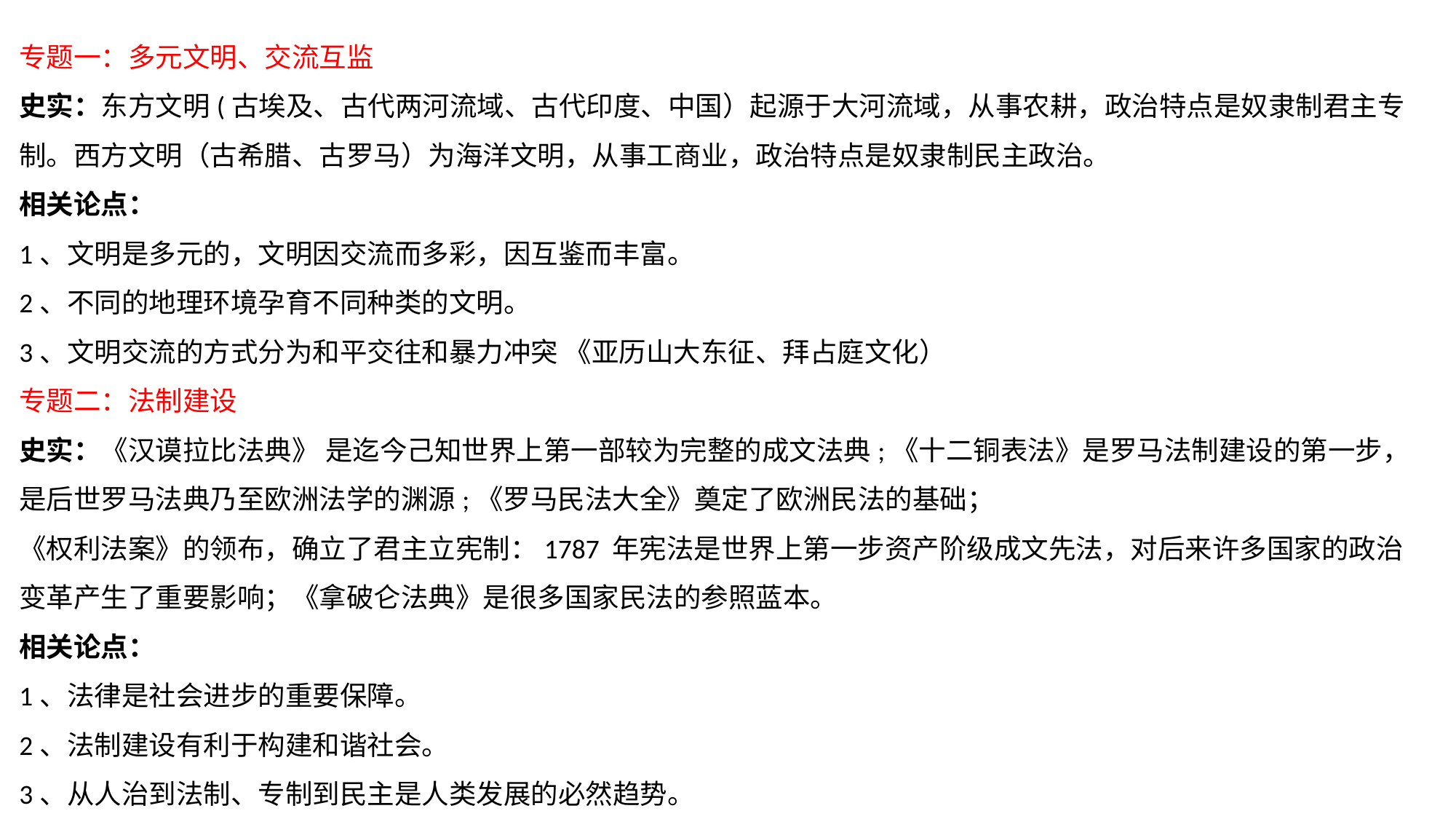

专题一：多元文明、交流互监
史实：东方文明(古埃及、古代两河流域、古代印度、中国）起源于大河流域，从事农耕，政治特点是奴隶制君主专制。西方文明（古希腊、古罗马）为海洋文明，从事工商业，政治特点是奴隶制民主政治。
相关论点：
1、文明是多元的，文明因交流而多彩，因互鉴而丰富。
2、不同的地理环境孕育不同种类的文明。
3、文明交流的方式分为和平交往和暴力冲突 《亚历山大东征、拜占庭文化）
专题二：法制建设
史实：《汉谟拉比法典》 是迄今己知世界上第一部较为完整的成文法典;《十二铜表法》是罗马法制建设的第一步，是后世罗马法典乃至欧洲法学的渊源;《罗马民法大全》奠定了欧洲民法的基础；
《权利法案》的领布，确立了君主立宪制：1787 年宪法是世界上第一步资产阶级成文先法，对后来许多国家的政治变革产生了重要影响；《拿破仑法典》是很多国家民法的参照蓝本。
相关论点：
1、法律是社会进步的重要保障。
2、法制建设有利于构建和谐社会。
3、从人治到法制、专制到民主是人类发展的必然趋势。